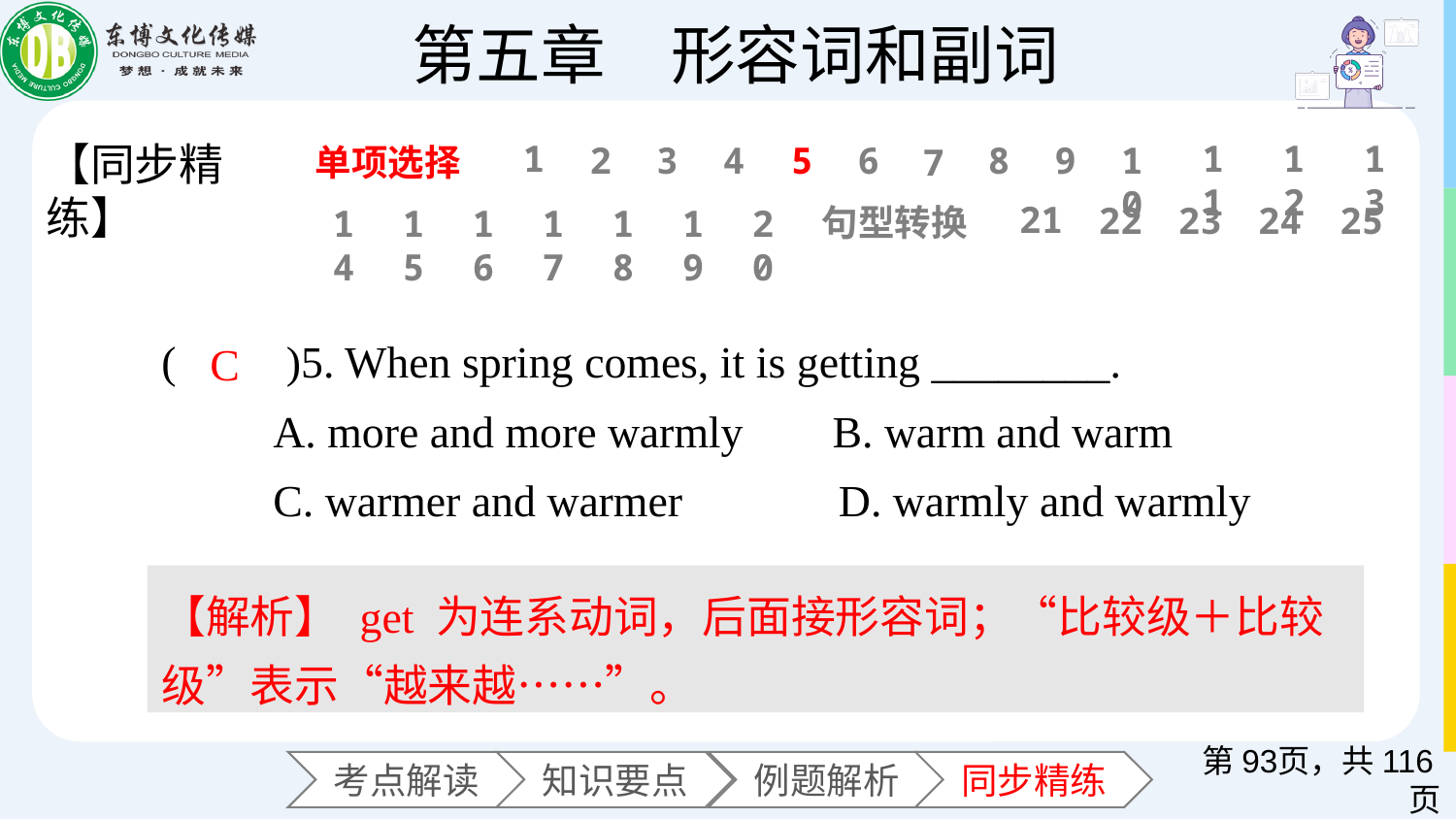

11
12
13
1
【同步精练】
6
2
3
4
5
8
9
10
7
单项选择
21
22
23
24
25
句型转换
14
15
16
17
18
19
20
(　　)5. When spring comes, it is getting ________.
          A. more and more warmly        B. warm and warm
          C. warmer and warmer              D. warmly and warmly

C
【解析】 get 为连系动词，后面接形容词；“比较级＋比较级”表示“越来越……”。
第93页，共116页